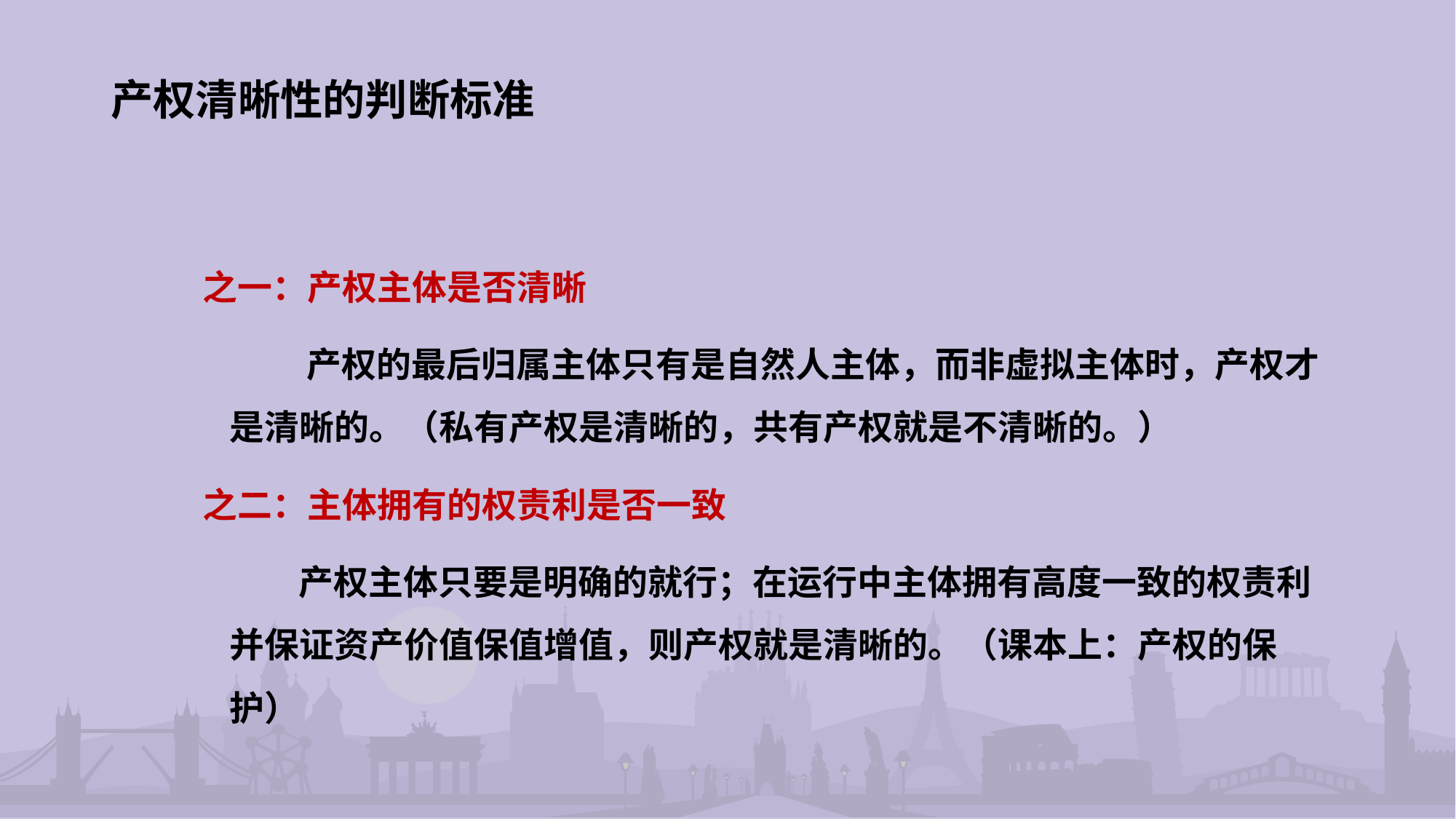

# 产权清晰性的判断标准
之一：产权主体是否清晰
            产权的最后归属主体只有是自然人主体，而非虚拟主体时，产权才是清晰的。（私有产权是清晰的，共有产权就是不清晰的。）
之二：主体拥有的权责利是否一致
           产权主体只要是明确的就行；在运行中主体拥有高度一致的权责利并保证资产价值保值增值，则产权就是清晰的。（课本上：产权的保护）